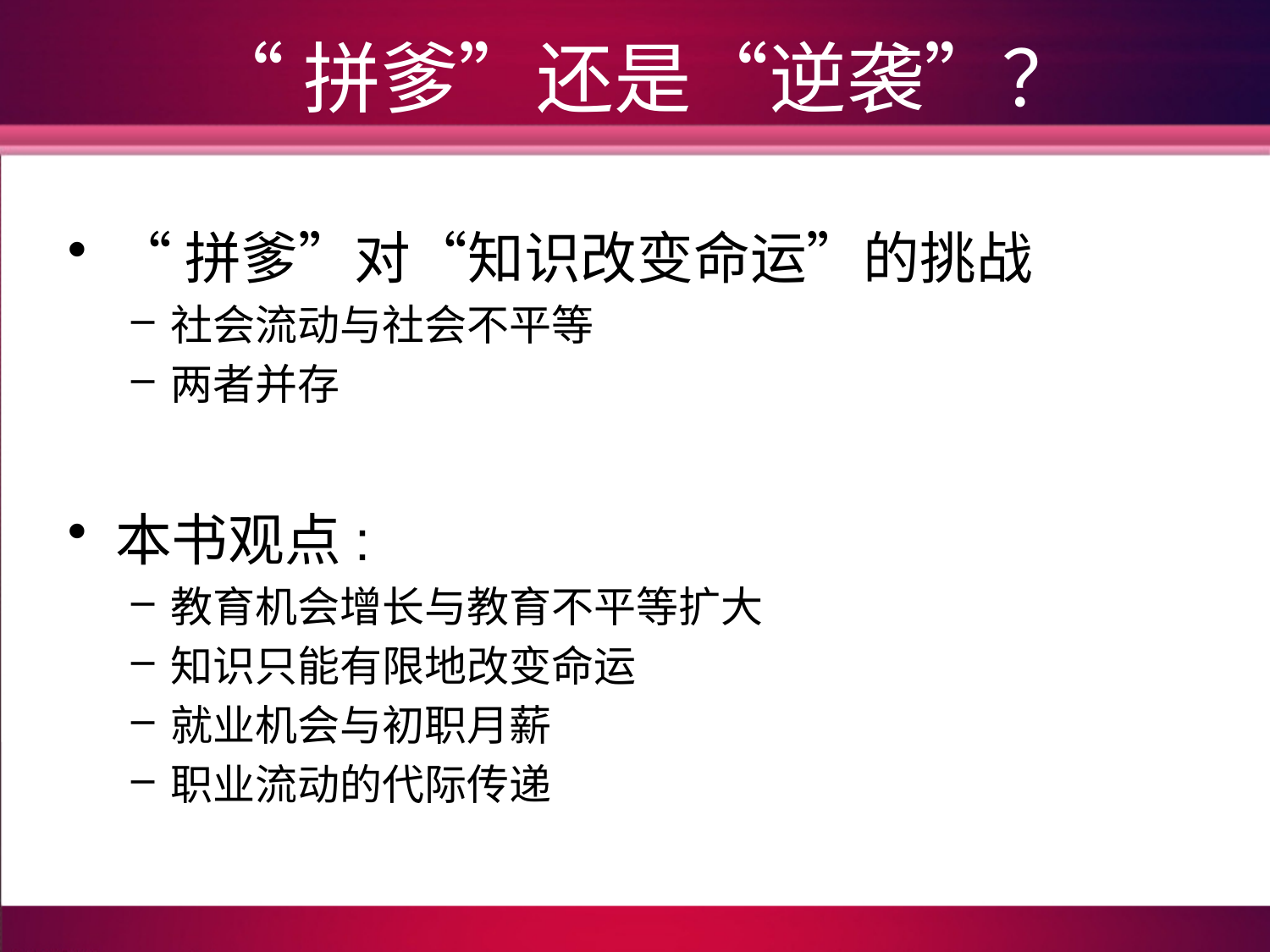

# “拼爹”还是“逆袭”？
“拼爹”对“知识改变命运”的挑战
社会流动与社会不平等
两者并存

本书观点:
教育机会增长与教育不平等扩大
知识只能有限地改变命运
就业机会与初职月薪
职业流动的代际传递